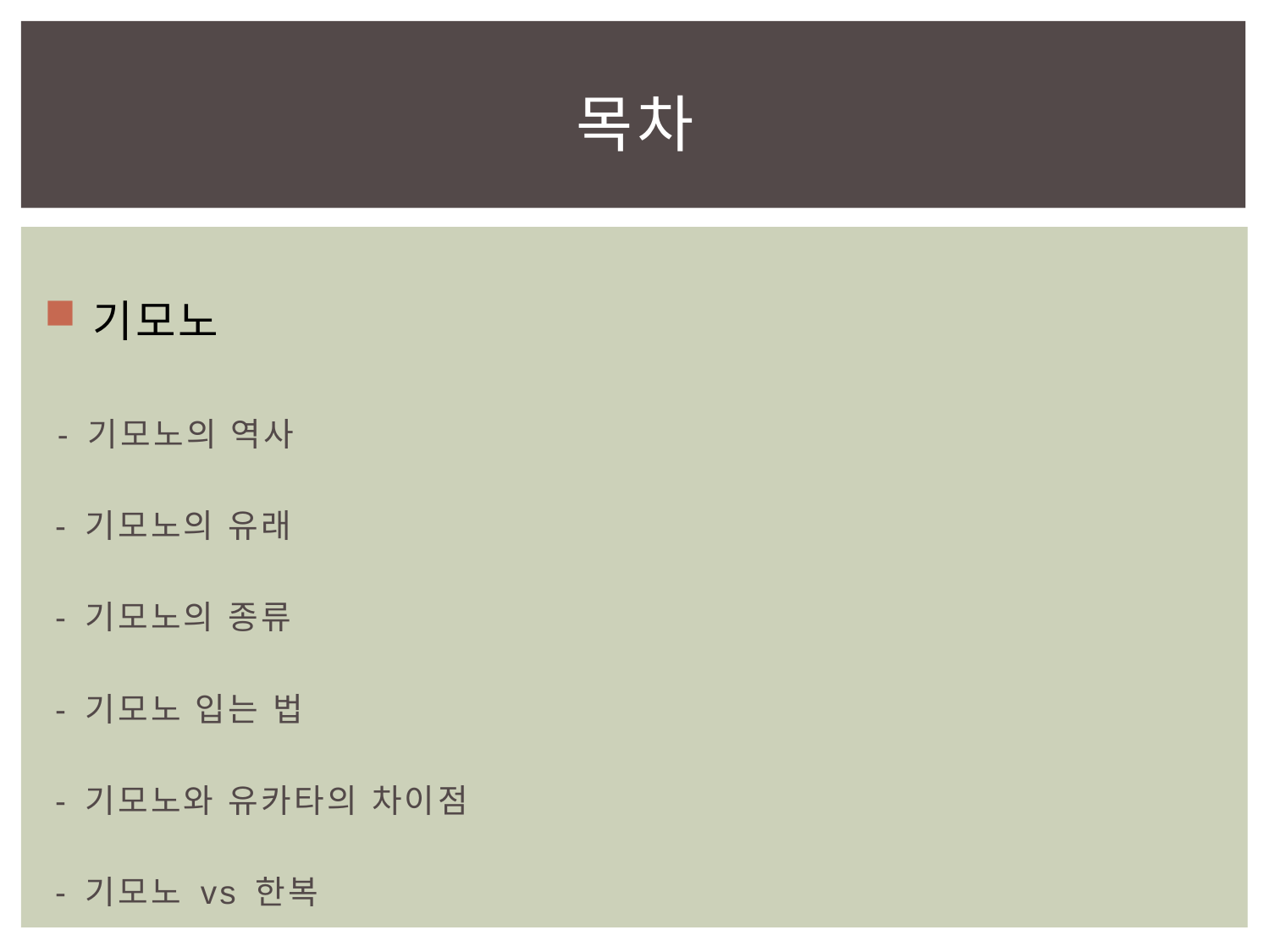

# 목차

 기모노

  - 기모노의 역사

 - 기모노의 유래

 - 기모노의 종류

 - 기모노 입는 법

 - 기모노와 유카타의 차이점

 - 기모노 vs 한복